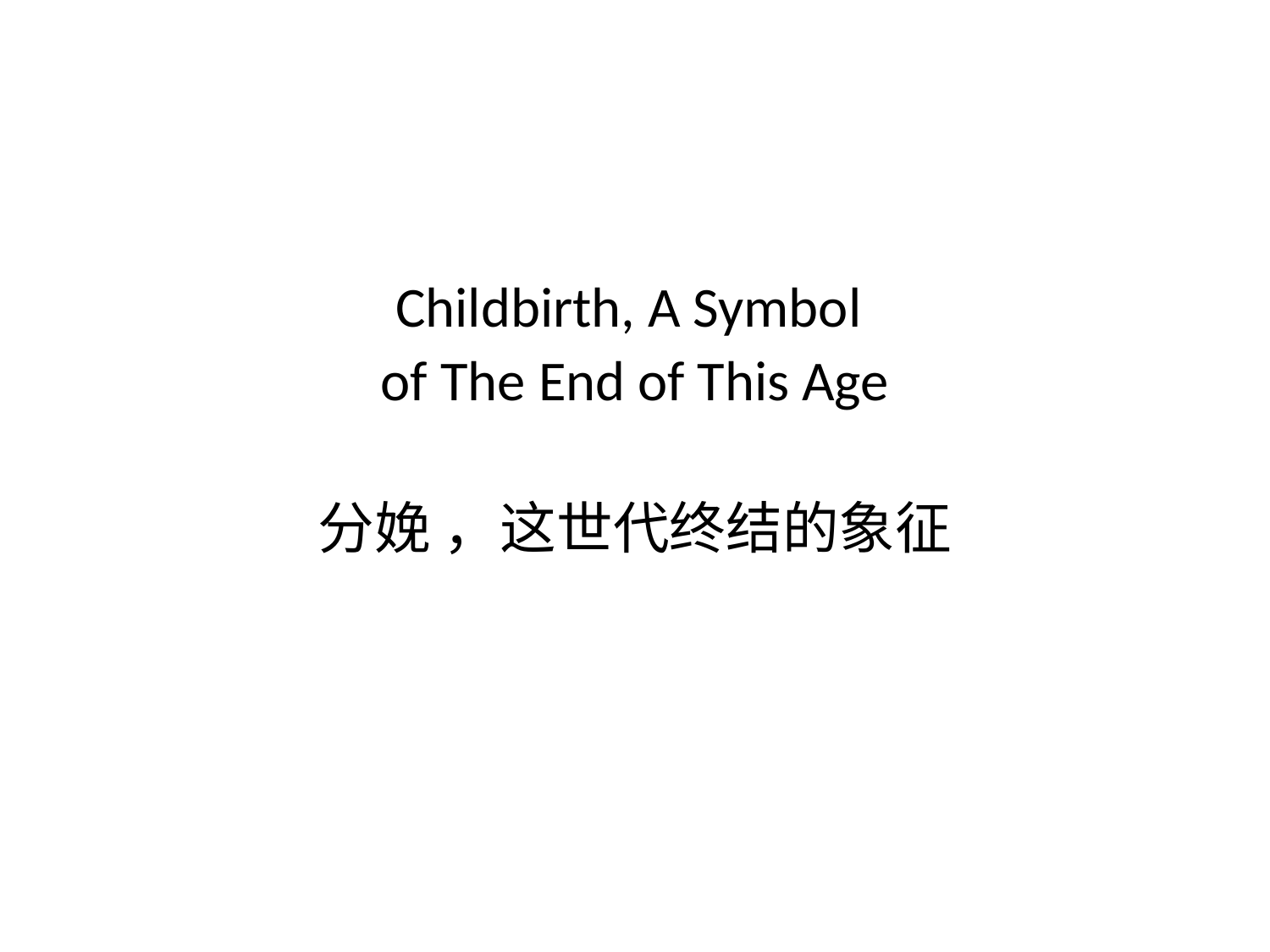

# Childbirth, A Symbol of The End of This Age 分娩 ，这世代终结的象征